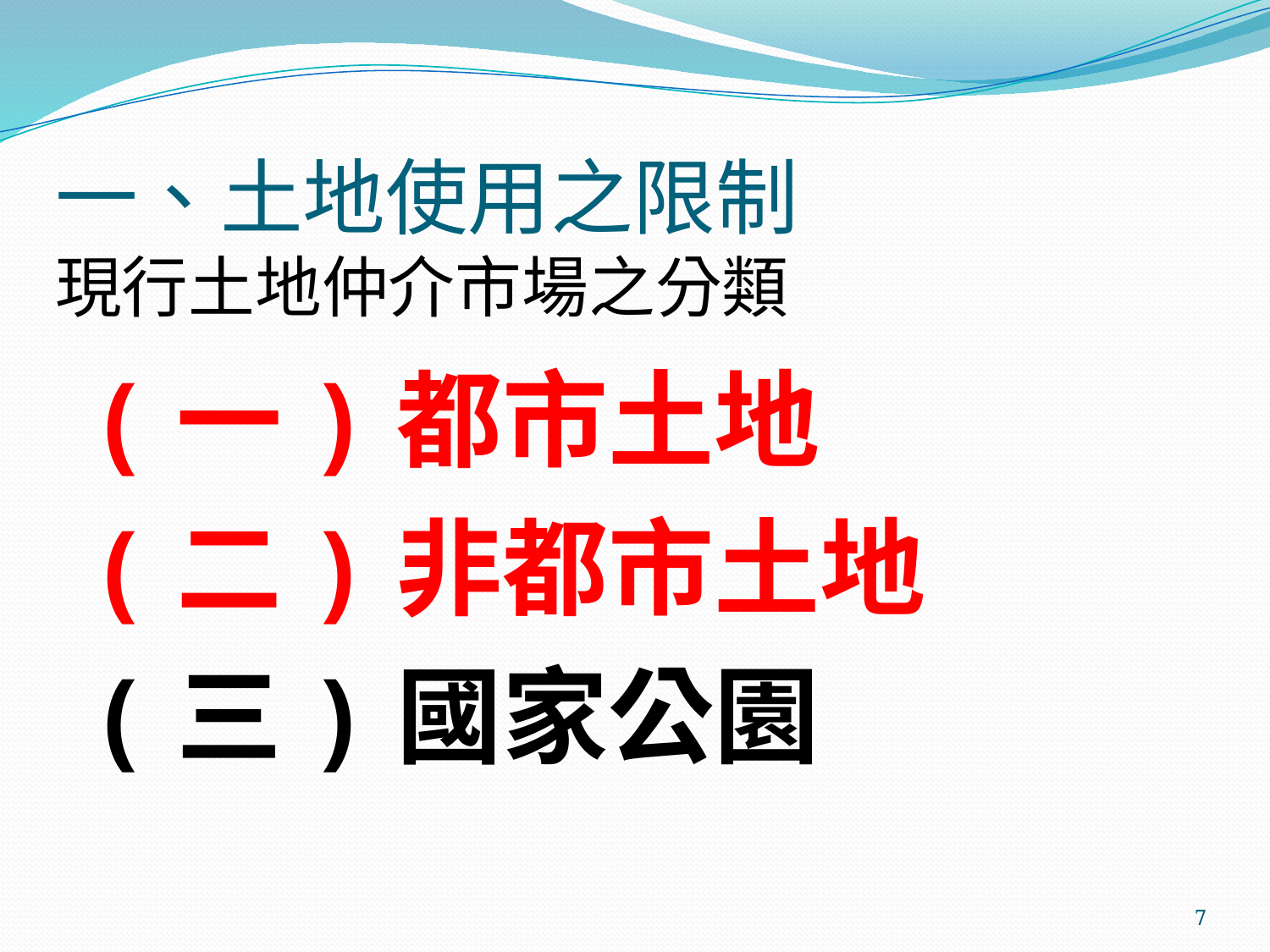

# 一、土地使用之限制 現行土地仲介市場之分類
(一)都市土地
(二)非都市土地
(三)國家公園
7